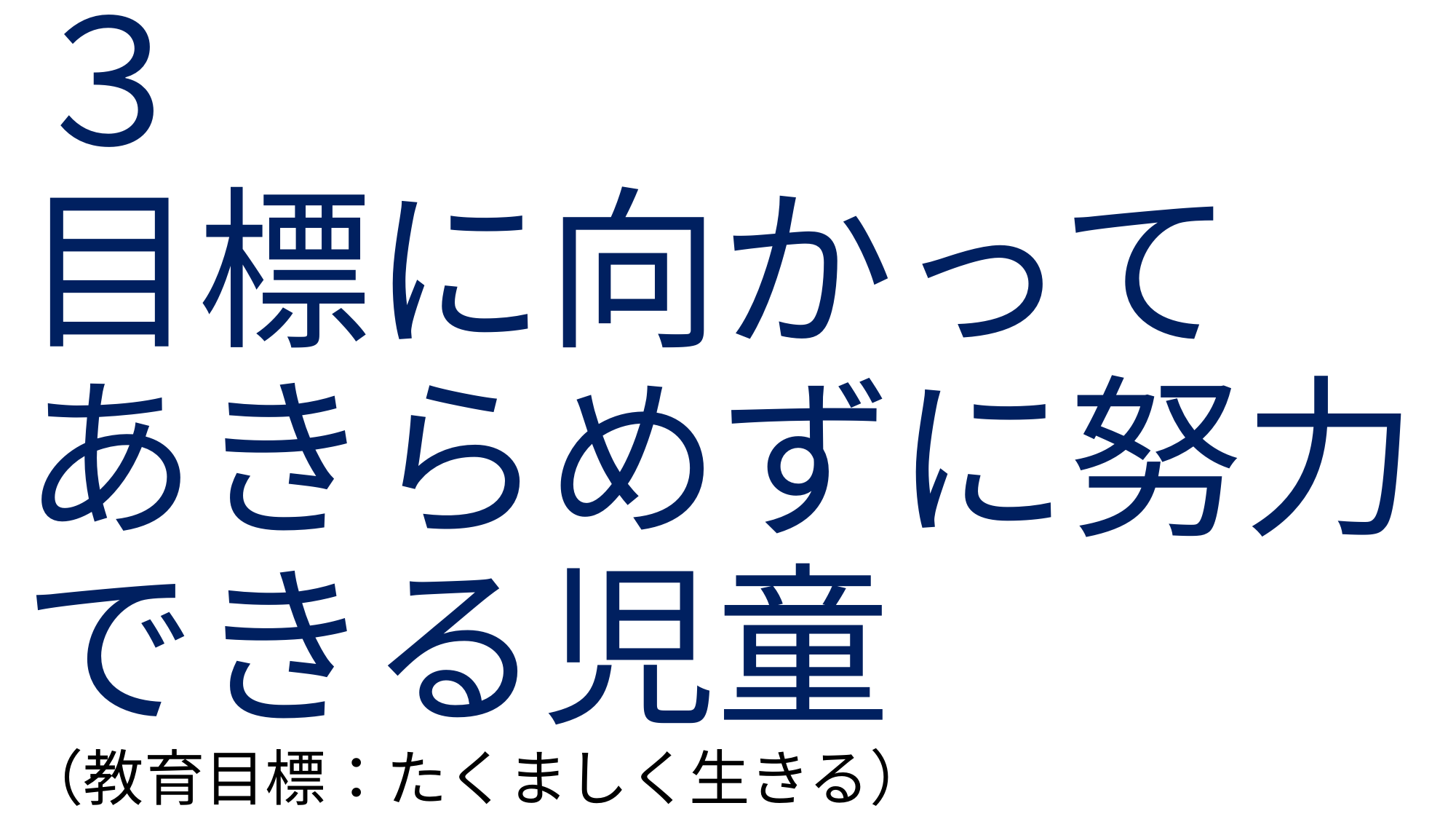

３
目標に向かって
あきらめずに努力できる児童
（教育目標：たくましく生きる）